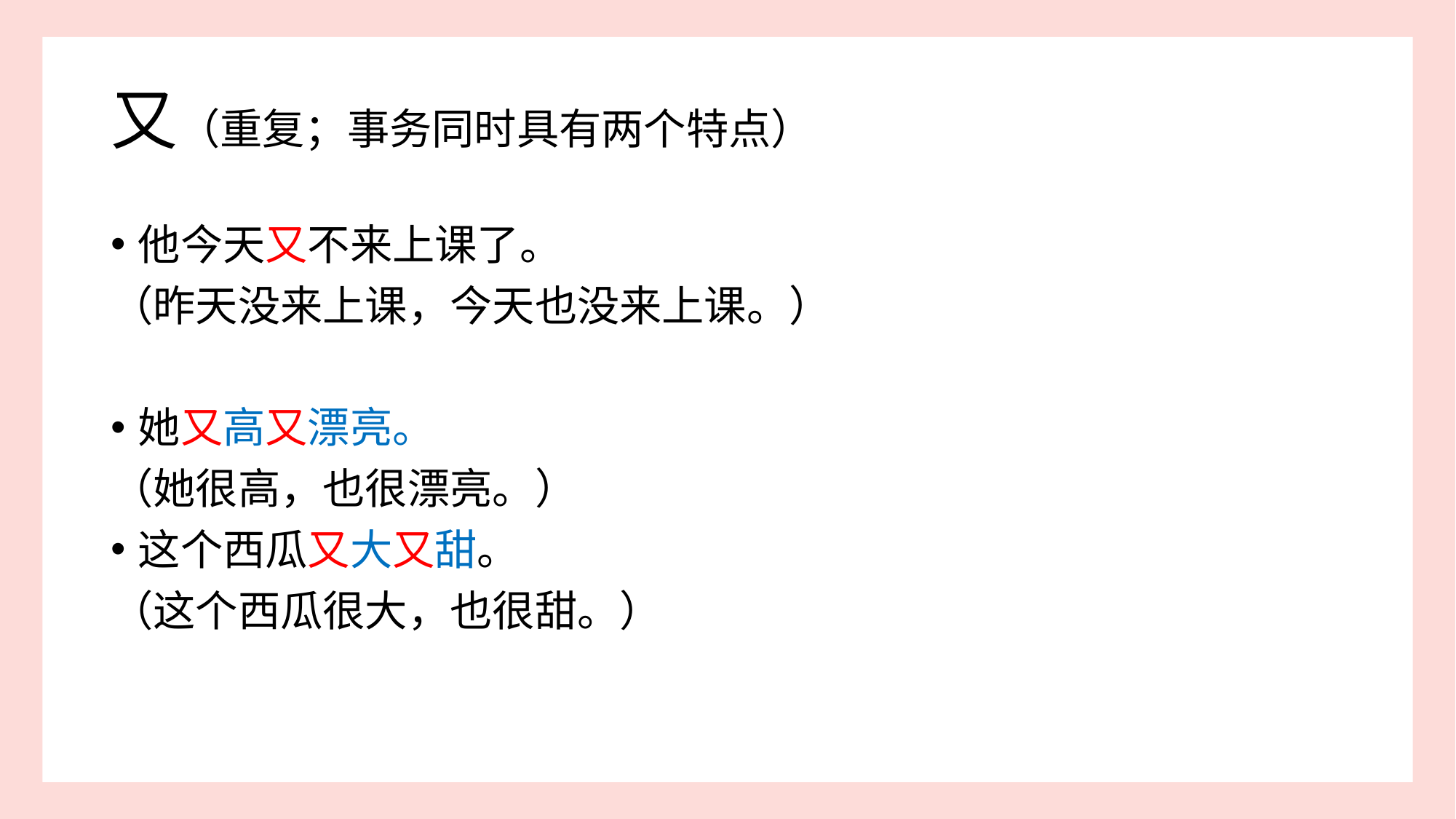

# 又（重复；事务同时具有两个特点）
他今天又不来上课了。
（昨天没来上课，今天也没来上课。）

她又高又漂亮。
（她很高，也很漂亮。）
这个西瓜又大又甜。
（这个西瓜很大，也很甜。）